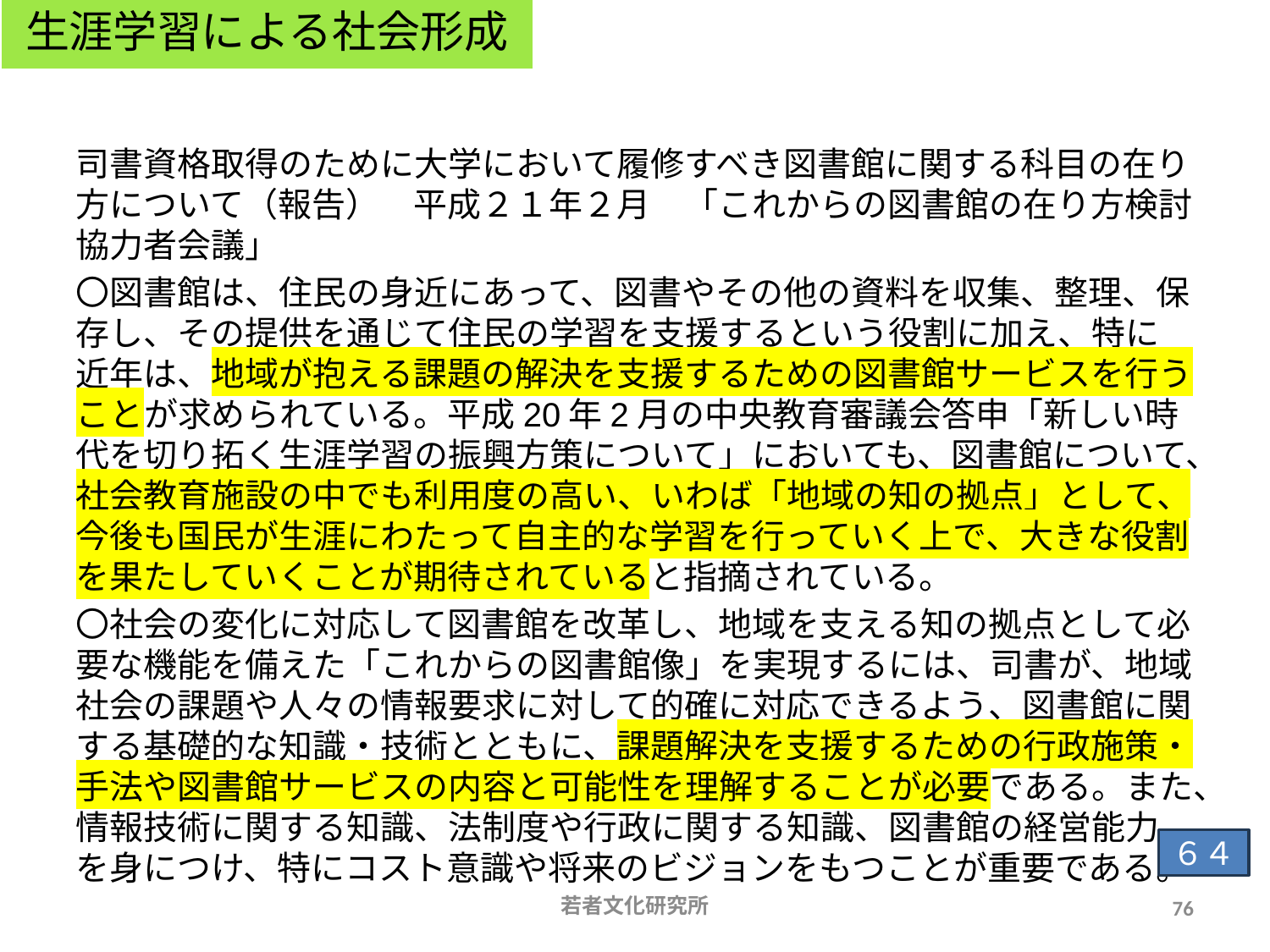

生涯学習による社会形成
# これからの司書に求められる資質・能力
司書資格取得のために大学において履修すべき図書館に関する科目の在り方について（報告）　平成２１年２月　「これからの図書館の在り方検討協力者会議」
〇図書館は、住民の身近にあって、図書やその他の資料を収集、整理、保存し、その提供を通じて住民の学習を支援するという役割に加え、特に近年は、地域が抱える課題の解決を支援するための図書館サービスを行うことが求められている。平成20年2月の中央教育審議会答申「新しい時代を切り拓く生涯学習の振興方策について」においても、図書館について、社会教育施設の中でも利用度の高い、いわば「地域の知の拠点」として、今後も国民が生涯にわたって自主的な学習を行っていく上で、大きな役割を果たしていくことが期待されていると指摘されている。
〇社会の変化に対応して図書館を改革し、地域を支える知の拠点として必要な機能を備えた「これからの図書館像」を実現するには、司書が、地域社会の課題や人々の情報要求に対して的確に対応できるよう、図書館に関する基礎的な知識・技術とともに、課題解決を支援するための行政施策・手法や図書館サービスの内容と可能性を理解することが必要である。また、情報技術に関する知識、法制度や行政に関する知識、図書館の経営能力を身につけ、特にコスト意識や将来のビジョンをもつことが重要である。
６４
若者文化研究所
76